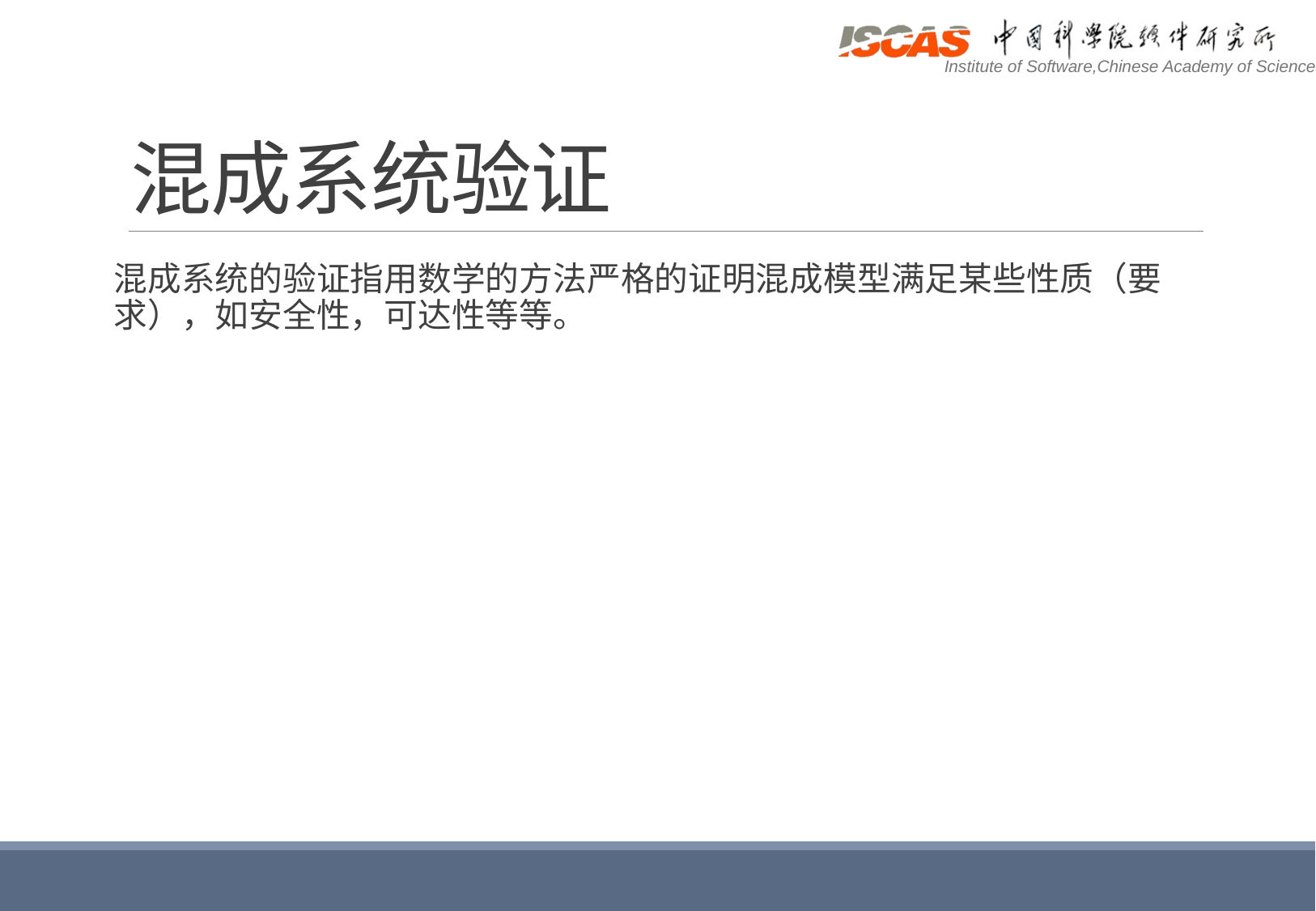

# 混成系统验证
混成系统的验证指用数学的方法严格的证明混成模型满足某些性质（要求），如安全性，可达性等等。